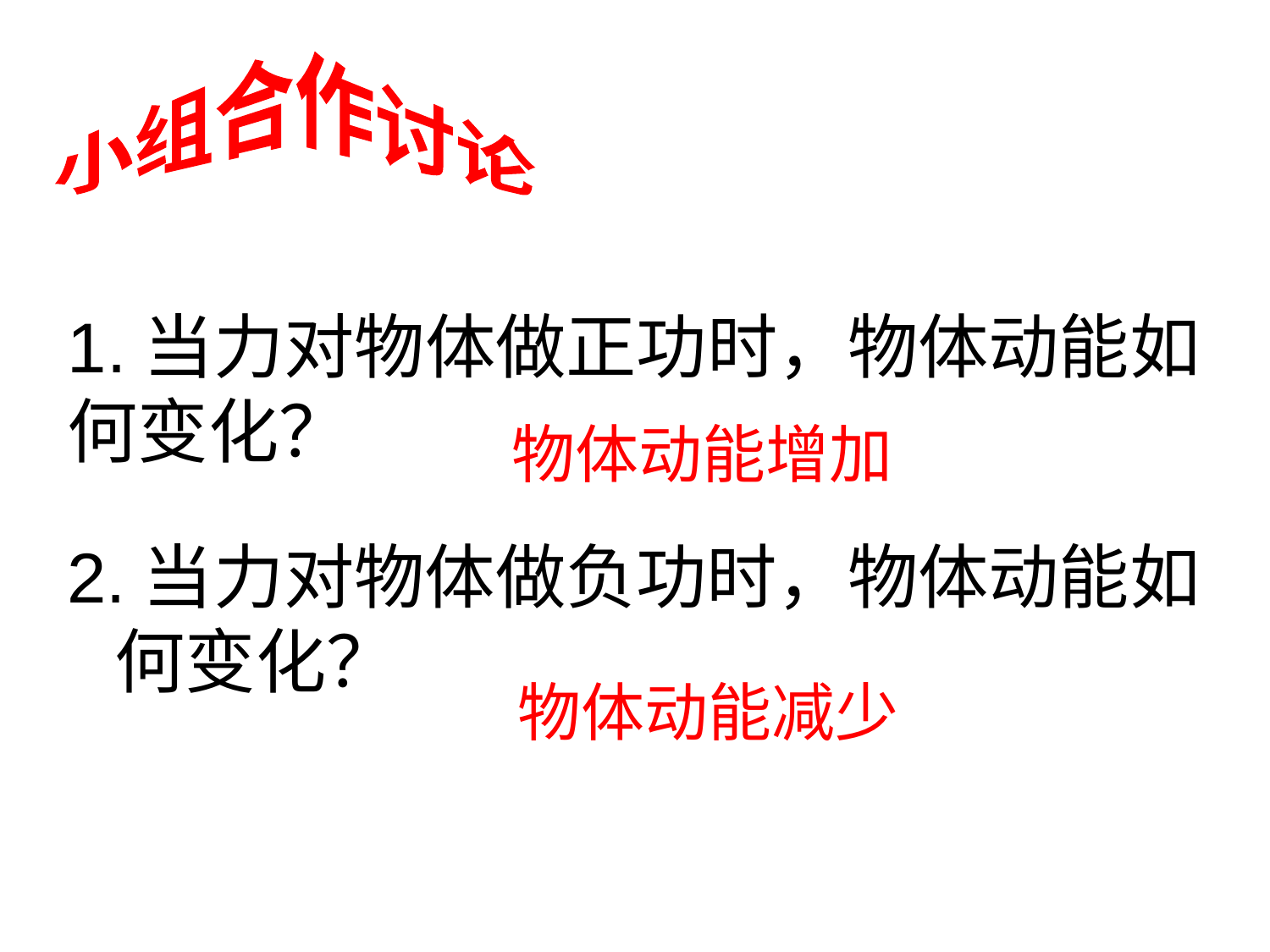

小组合作讨论

1.当力对物体做正功时，物体动能如
何变化？

物体动能增加
2.当力对物体做负功时，物体动能如    何变化？
物体动能减少